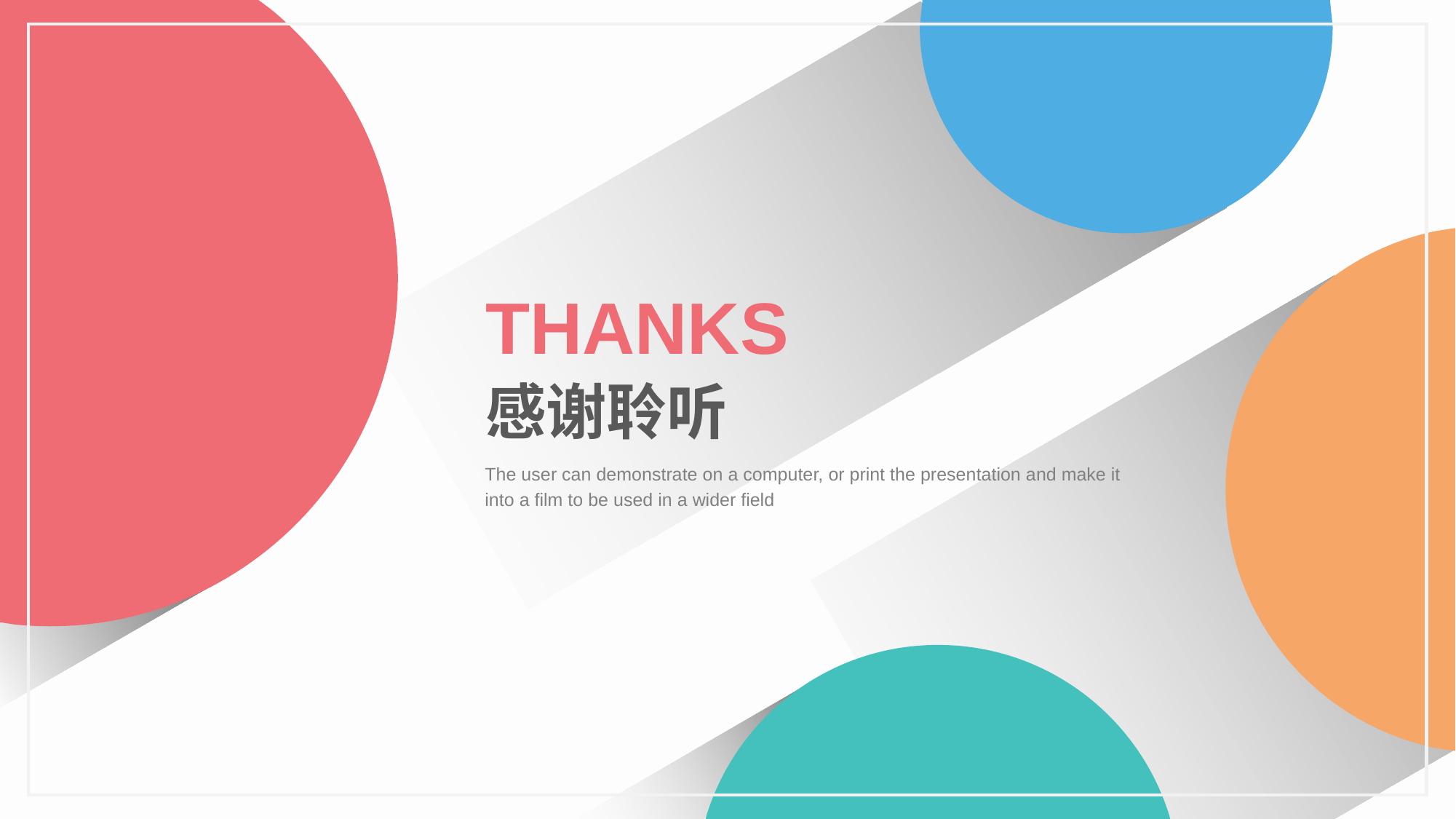

THANKS
感谢聆听

The user can demonstrate on a computer, or print the presentation and make it into a film to be used in a wider field